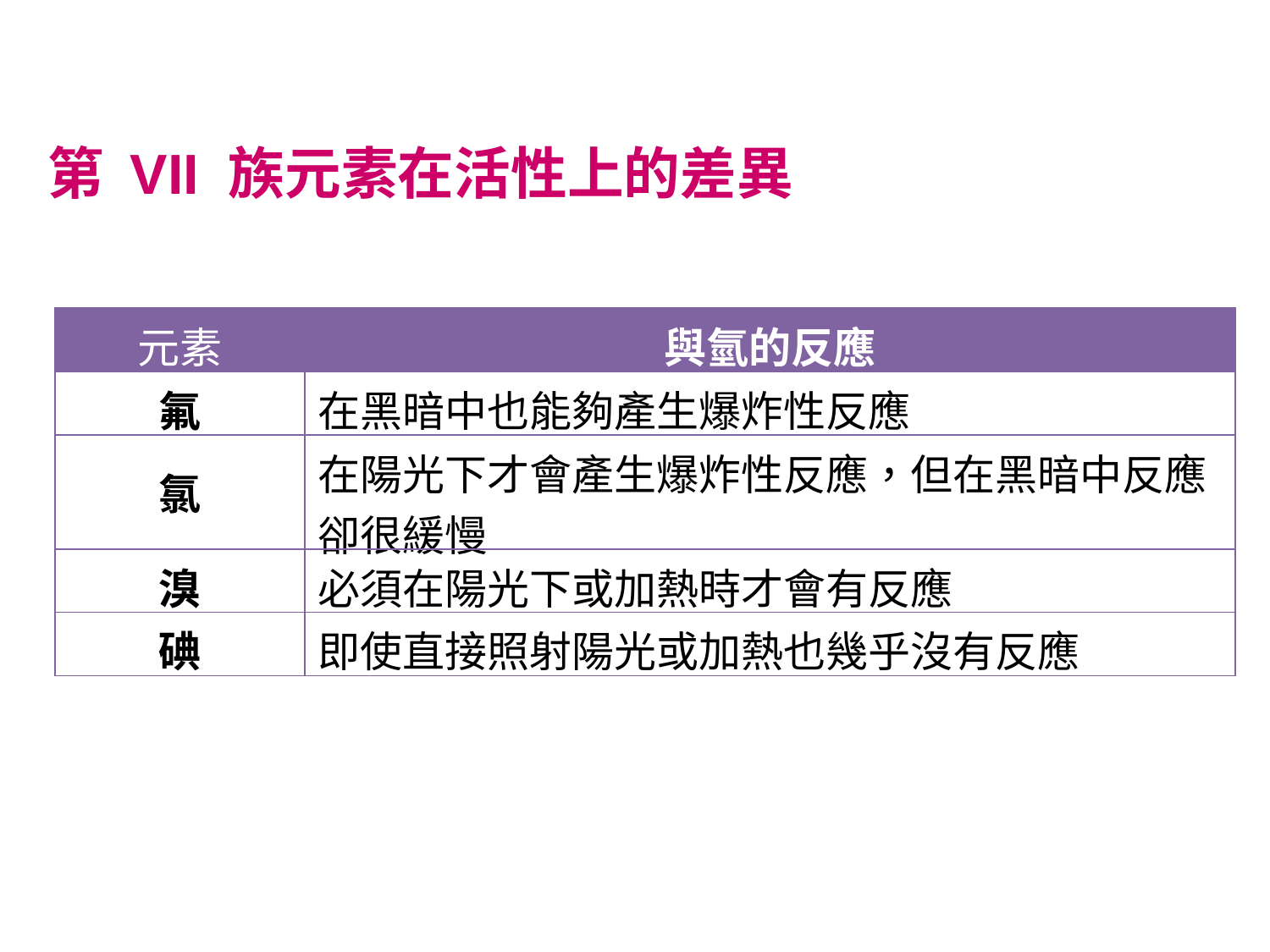

第 VII 族元素在活性上的差異
| 元素 | 與氫的反應 |
| --- | --- |
| 氟 | 在黑暗中也能夠產生爆炸性反應 |
| 氯 | 在陽光下才會產生爆炸性反應，但在黑暗中反應卻很緩慢 |
| 溴 | 必須在陽光下或加熱時才會有反應 |
| 碘 | 即使直接照射陽光或加熱也幾乎沒有反應 |